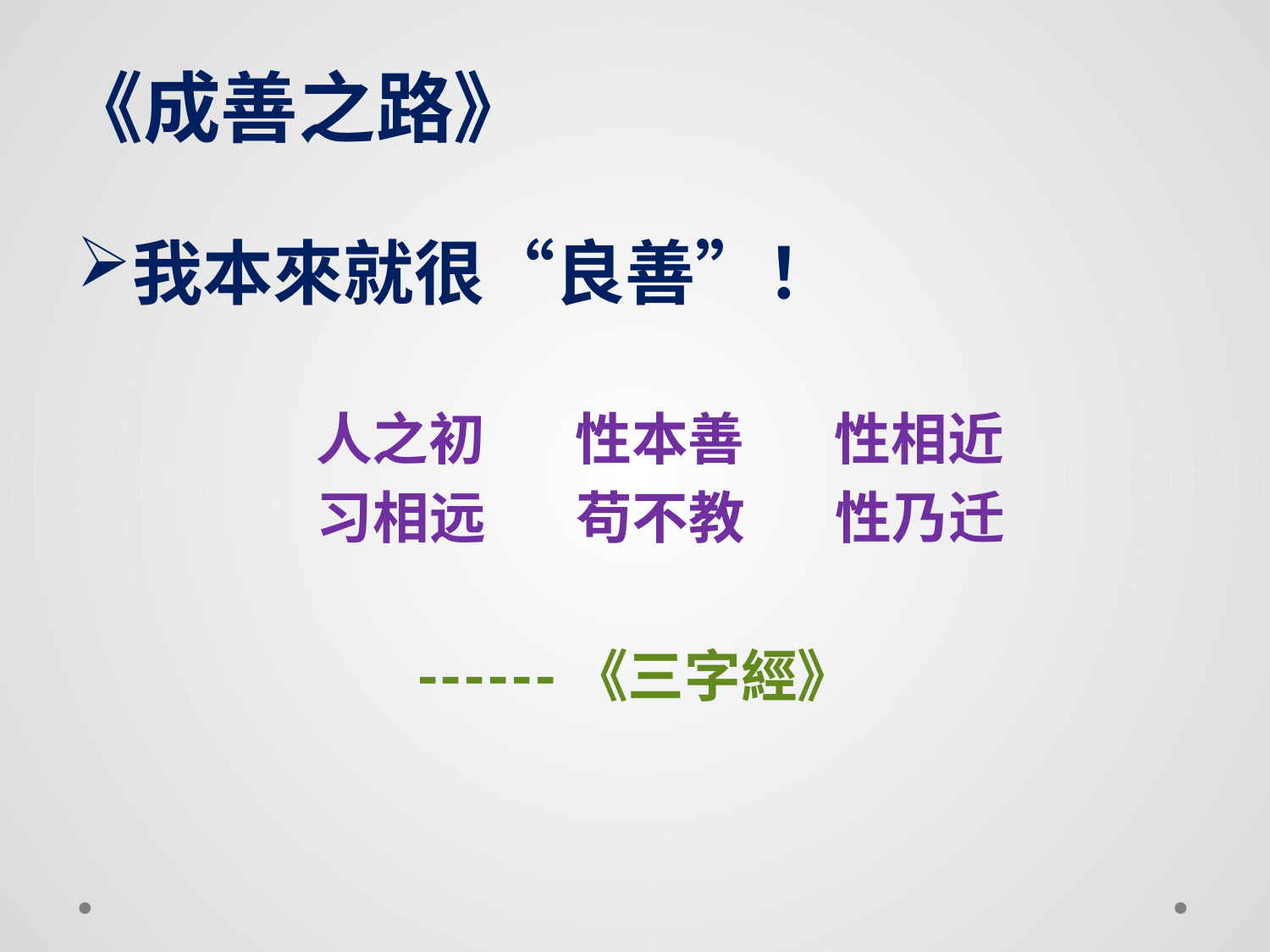

# 《成善之路》
我本來就很“良善”！

     人之初       性本善       性相近
   习相远       苟不教       性乃迁

------《三字經》